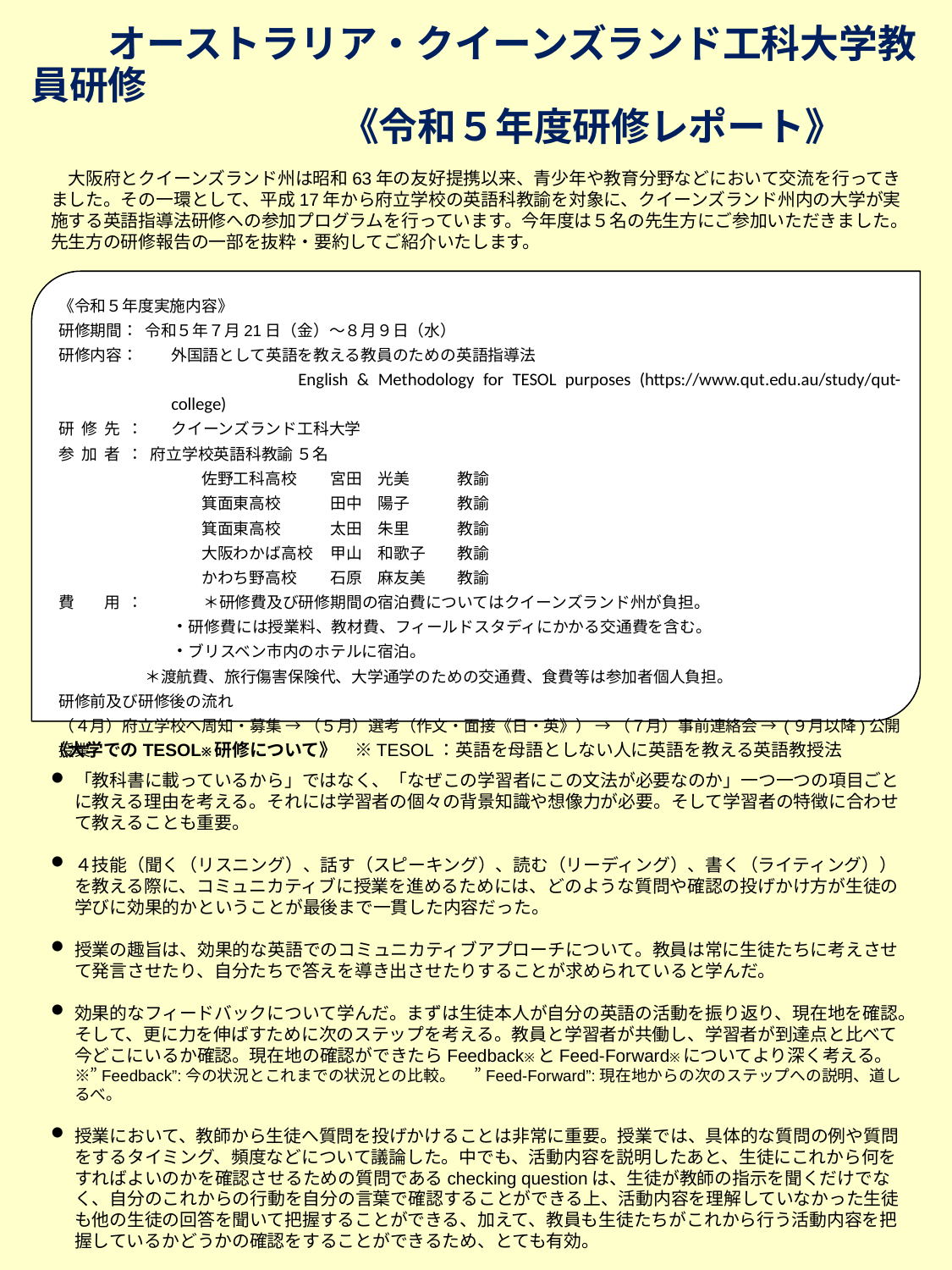

# オーストラリア・クイーンズランド工科大学教員研修　 　　　　　　　　《令和５年度研修レポート》
　大阪府とクイーンズランド州は昭和63年の友好提携以来、青少年や教育分野などにおいて交流を行ってきました。その一環として、平成17年から府立学校の英語科教諭を対象に、クイーンズランド州内の大学が実施する英語指導法研修への参加プログラムを行っています。今年度は５名の先生方にご参加いただきました。先生方の研修報告の一部を抜粋・要約してご紹介いたします。
《令和５年度実施内容》
研修期間：	令和５年７月21日（金）～８月９日（水）
研修内容：	外国語として英語を教える教員のための英語指導法
		English & Methodology for TESOL purposes (https://www.qut.edu.au/study/qut-college)
研修先：	クイーンズランド工科大学
参加者：府立学校英語科教諭 ５名
　　　　　　　　　佐野工科高校	宮田　光美　	教諭
　　　　　　　　　箕面東高校	田中　陽子　	教諭
　　　　　　　　　箕面東高校	太田　朱里	教諭
　　　　　　　　　大阪わかば高校	甲山　和歌子	教諭
　　　　　　　　　かわち野高校	石原　麻友美	教諭
費　用：	＊研修費及び研修期間の宿泊費についてはクイーンズランド州が負担。
	・研修費には授業料、教材費、フィールドスタディにかかる交通費を含む。
	・ブリスベン市内のホテルに宿泊。
               	＊渡航費、旅行傷害保険代、大学通学のための交通費、食費等は参加者個人負担。
研修前及び研修後の流れ
（４月）府立学校へ周知・募集 → （５月）選考（作文・面接《日・英》） → （７月）事前連絡会 → (９月以降)公開授業

《大学でのTESOL※研修について》　※TESOL：英語を母語としない人に英語を教える英語教授法
「教科書に載っているから」ではなく、「なぜこの学習者にこの文法が必要なのか」一つ一つの項目ごとに教える理由を考える。それには学習者の個々の背景知識や想像力が必要。そして学習者の特徴に合わせて教えることも重要。

４技能（聞く（リスニング）、話す（スピーキング）、読む（リーディング）、書く（ライティング））を教える際に、コミュニカティブに授業を進めるためには、どのような質問や確認の投げかけ方が生徒の学びに効果的かということが最後まで一貫した内容だった。

授業の趣旨は、効果的な英語でのコミュニカティブアプローチについて。教員は常に生徒たちに考えさせて発言させたり、自分たちで答えを導き出させたりすることが求められていると学んだ。

効果的なフィードバックについて学んだ。まずは生徒本人が自分の英語の活動を振り返り、現在地を確認。そして、更に力を伸ばすために次のステップを考える。教員と学習者が共働し、学習者が到達点と比べて今どこにいるか確認。現在地の確認ができたらFeedback※とFeed-Forward※についてより深く考える。
※”Feedback”:今の状況とこれまでの状況との比較。　 ”Feed-Forward”:現在地からの次のステップへの説明、道しるべ。

授業において、教師から生徒へ質問を投げかけることは非常に重要。授業では、具体的な質問の例や質問をするタイミング、頻度などについて議論した。中でも、活動内容を説明したあと、生徒にこれから何をすればよいのかを確認させるための質問であるchecking questionは、生徒が教師の指示を聞くだけでなく、自分のこれからの行動を自分の言葉で確認することができる上、活動内容を理解していなかった生徒も他の生徒の回答を聞いて把握することができる、加えて、教員も生徒たちがこれから行う活動内容を把握しているかどうかの確認をすることができるため、とても有効。